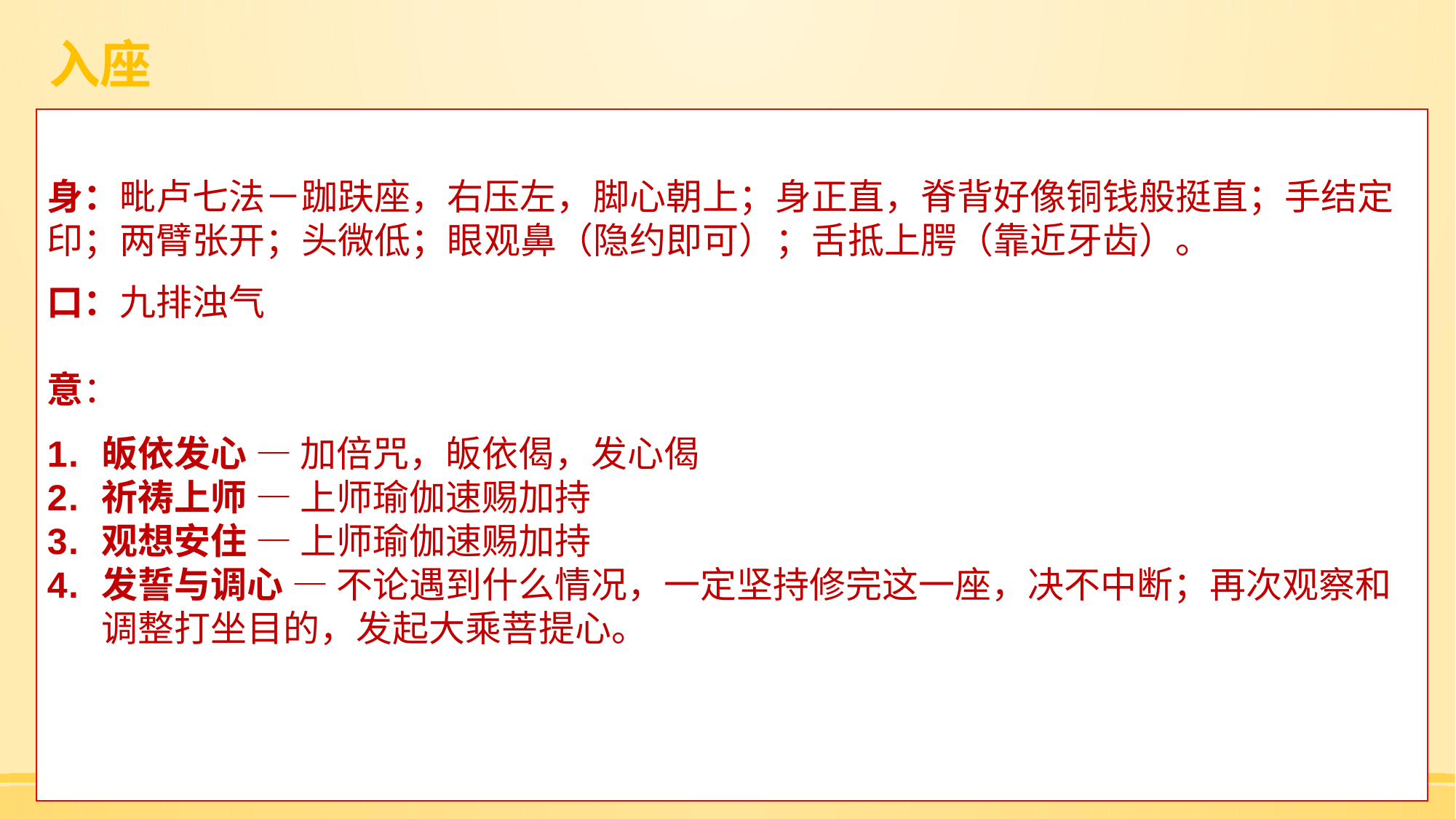

# 入座
身：毗卢七法－跏趺座，右压左，脚心朝上；身正直，脊背好像铜钱般挺直；手结定印；两臂张开；头微低；眼观鼻（隐约即可）；舌抵上腭（靠近牙齿）。

口：九排浊气

意：

皈依发心 — 加倍咒，皈依偈，发心偈
祈祷上师 — 上师瑜伽速赐加持
观想安住 — 上师瑜伽速赐加持
发誓与调心 — 不论遇到什么情况，一定坚持修完这一座，决不中断；再次观察和调整打坐目的，发起大乘菩提心。